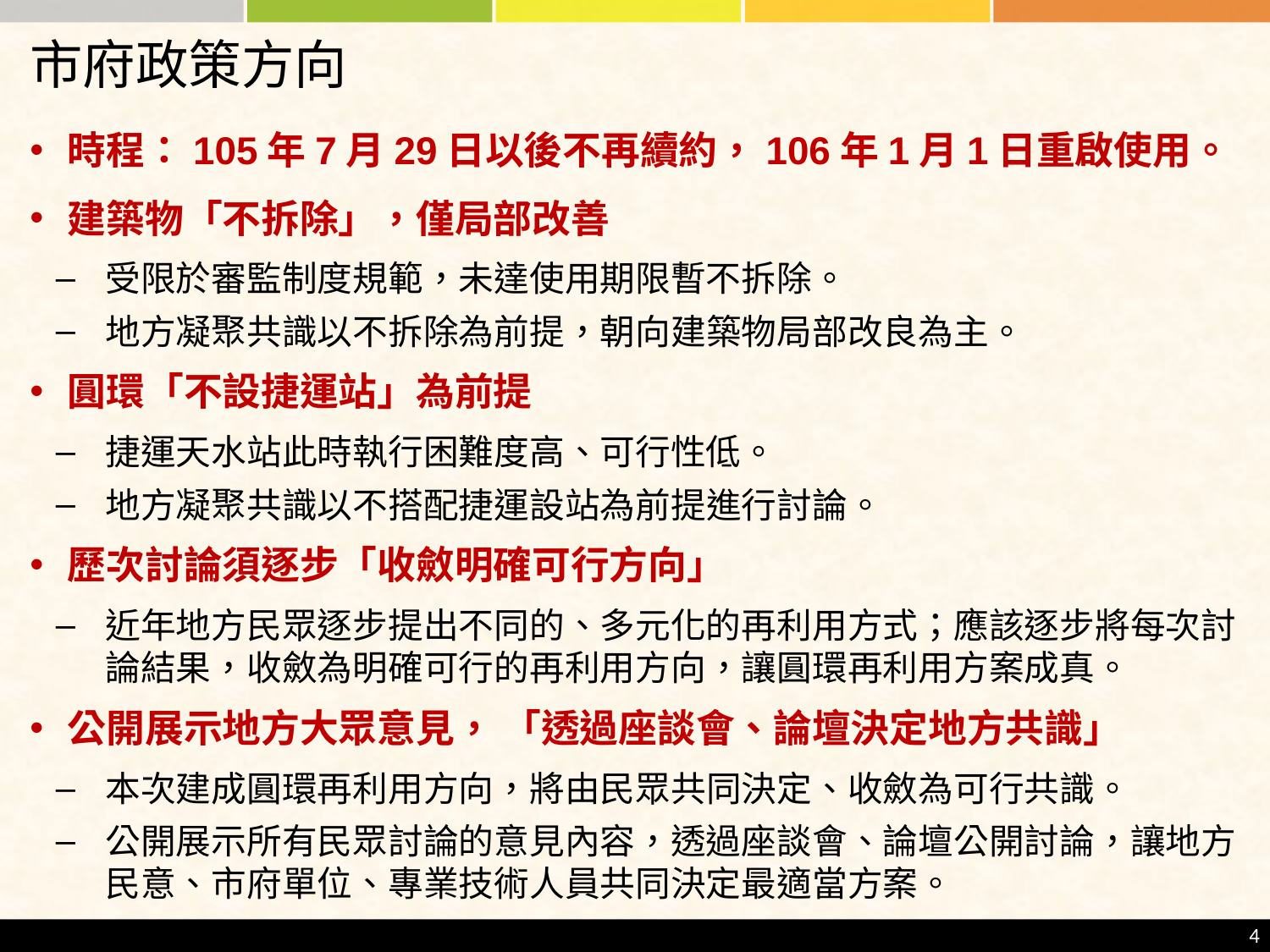

# 市府政策方向
時程：105年7月29日以後不再續約，106年1月1日重啟使用。
建築物「不拆除」，僅局部改善
受限於審監制度規範，未達使用期限暫不拆除。
地方凝聚共識以不拆除為前提，朝向建築物局部改良為主。
圓環「不設捷運站」為前提
捷運天水站此時執行困難度高、可行性低。
地方凝聚共識以不搭配捷運設站為前提進行討論。
歷次討論須逐步「收斂明確可行方向」
近年地方民眾逐步提出不同的、多元化的再利用方式；應該逐步將每次討論結果，收斂為明確可行的再利用方向，讓圓環再利用方案成真。
公開展示地方大眾意見， 「透過座談會、論壇決定地方共識」
本次建成圓環再利用方向，將由民眾共同決定、收斂為可行共識。
公開展示所有民眾討論的意見內容，透過座談會、論壇公開討論，讓地方民意、市府單位、專業技術人員共同決定最適當方案。

4